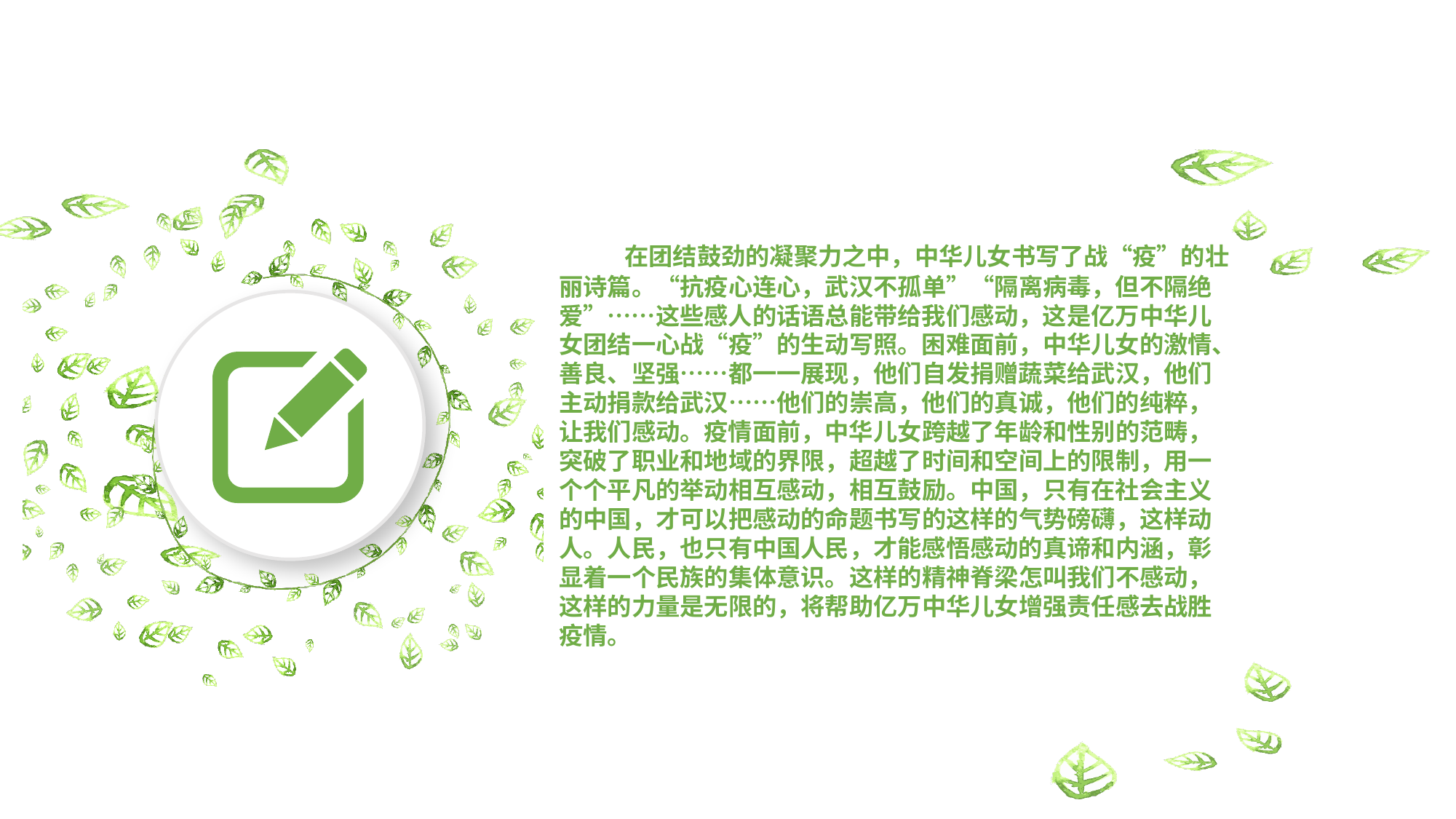

在团结鼓劲的凝聚力之中，中华儿女书写了战“疫”的壮丽诗篇。“抗疫心连心，武汉不孤单”“隔离病毒，但不隔绝爱”……这些感人的话语总能带给我们感动，这是亿万中华儿女团结一心战“疫”的生动写照。困难面前，中华儿女的激情、善良、坚强……都一一展现，他们自发捐赠蔬菜给武汉，他们主动捐款给武汉……他们的崇高，他们的真诚，他们的纯粹，让我们感动。疫情面前，中华儿女跨越了年龄和性别的范畴，突破了职业和地域的界限，超越了时间和空间上的限制，用一个个平凡的举动相互感动，相互鼓励。中国，只有在社会主义的中国，才可以把感动的命题书写的这样的气势磅礴，这样动人。人民，也只有中国人民，才能感悟感动的真谛和内涵，彰显着一个民族的集体意识。这样的精神脊梁怎叫我们不感动，这样的力量是无限的，将帮助亿万中华儿女增强责任感去战胜疫情。